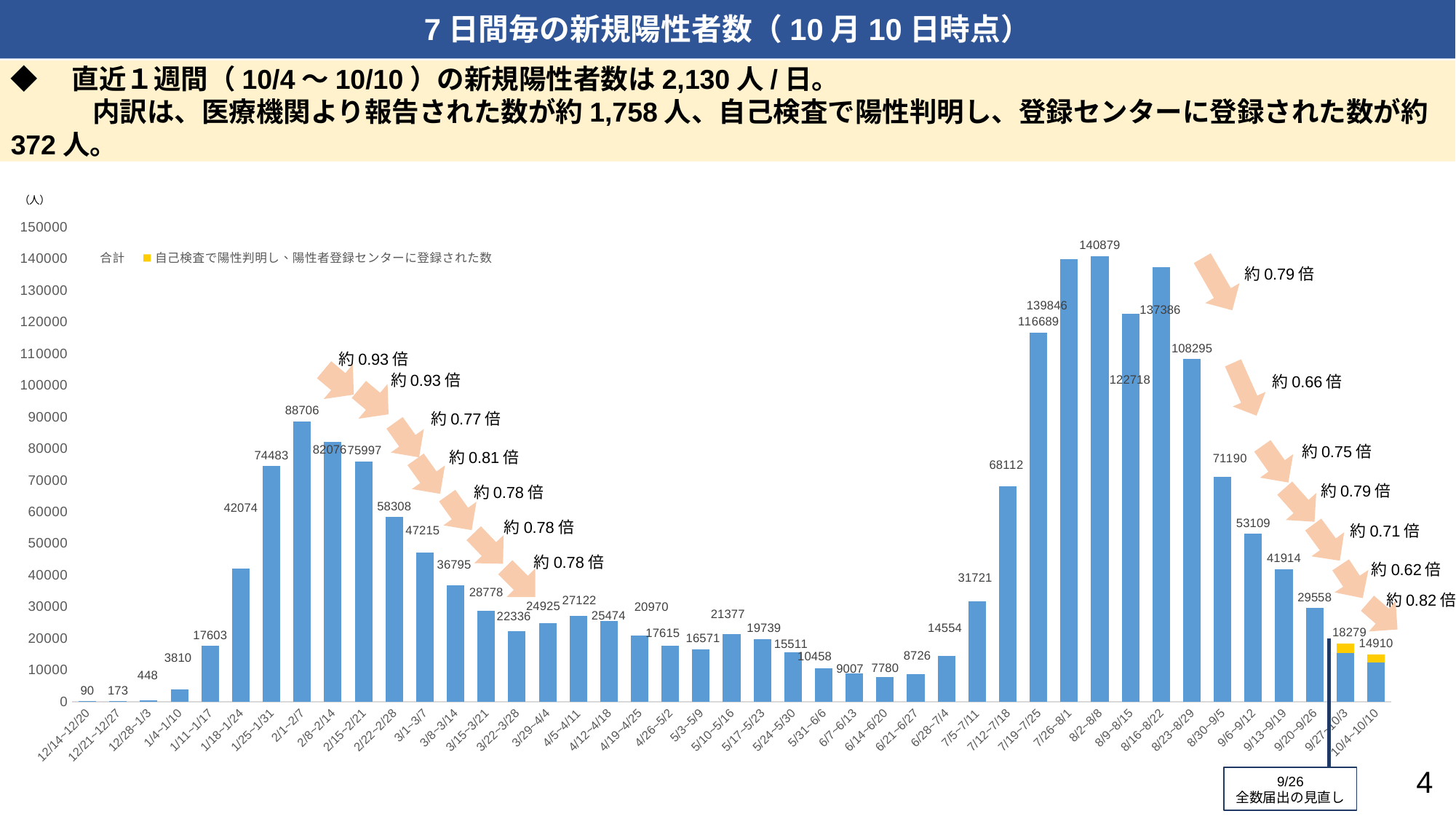

7日間毎の新規陽性者数（10月10日時点）
◆　直近１週間（10/4～10/10）の新規陽性者数は2,130人/日。
　　　内訳は、医療機関より報告された数が約1,758人、自己検査で陽性判明し、登録センターに登録された数が約372人。

### Chart

| Category | 医療機関より報告された患者数 | 自己検査で陽性判明し、陽性者登録センターに登録された数 | 合計 |
|---|---|---|---|
| 12/14~12/20 | 90.0 | None | 90.0 |
| 12/21~12/27 | 173.0 | None | 173.0 |
| 12/28~1/3 | 448.0 | None | 448.0 |
| 1/4~1/10 | 3810.0 | None | 3810.0 |
| 1/11~1/17 | 17603.0 | None | 17603.0 |
| 1/18~1/24 | 42074.0 | None | 42074.0 |
| 1/25~1/31 | 74483.0 | None | 74483.0 |
| 2/1~2/7 | 88706.0 | None | 88706.0 |
| 2/8~2/14 | 82076.0 | None | 82076.0 |
| 2/15~2/21 | 75997.0 | None | 75997.0 |
| 2/22~2/28 | 58308.0 | None | 58308.0 |
| 3/1~3/7 | 47215.0 | None | 47215.0 |
| 3/8~3/14 | 36795.0 | None | 36795.0 |
| 3/15~3/21 | 28778.0 | None | 28778.0 |
| 3/22~3/28 | 22336.0 | None | 22336.0 |
| 3/29~4/4 | 24925.0 | None | 24925.0 |
| 4/5~4/11 | 27122.0 | None | 27122.0 |
| 4/12~4/18 | 25474.0 | None | 25474.0 |
| 4/19~4/25 | 20970.0 | None | 20970.0 |
| 4/26~5/2 | 17615.0 | None | 17615.0 |
| 5/3~5/9 | 16571.0 | None | 16571.0 |
| 5/10~5/16 | 21377.0 | None | 21377.0 |
| 5/17~5/23 | 19739.0 | None | 19739.0 |
| 5/24~5/30 | 15511.0 | None | 15511.0 |
| 5/31~6/6 | 10458.0 | None | 10458.0 |
| 6/7~6/13 | 9007.0 | None | 9007.0 |
| 6/14~6/20 | 7780.0 | None | 7780.0 |
| 6/21~6/27 | 8726.0 | None | 8726.0 |
| 6/28~7/4 | 14554.0 | None | 14554.0 |
| 7/5~7/11 | 31721.0 | None | 31721.0 |
| 7/12~7/18 | 68112.0 | None | 68112.0 |
| 7/19~7/25 | 116689.0 | None | 116689.0 |
| 7/26~8/1 | 139846.0 | None | 139846.0 |
| 8/2~8/8 | 140879.0 | None | 140879.0 |
| 8/9~8/15 | 122718.0 | None | 122718.0 |
| 8/16~8/22 | 137386.0 | None | 137386.0 |
| 8/23~8/29 | 108295.0 | None | 108295.0 |
| 8/30~9/5 | 71190.0 | None | 71190.0 |
| 9/6~9/12 | 53109.0 | None | 53109.0 |
| 9/13~9/19 | 41914.0 | None | 41914.0 |
| 9/20~9/26 | 29558.0 | None | 29558.0 |
| 9/27~10/3 | 15418.0 | 2861.0 | 18279.0 |
| 10/4~10/10 | 12303.0 | 2607.0 | 14910.0 |
約0.79倍

約0.93倍

約0.93倍
約0.66倍

約0.77倍

約0.75倍
約0.81倍

約0.79倍
約0.78倍

約0.78倍
約0.71倍

約0.78倍
約0.62倍

約0.82倍

4
9/26
全数届出の見直し